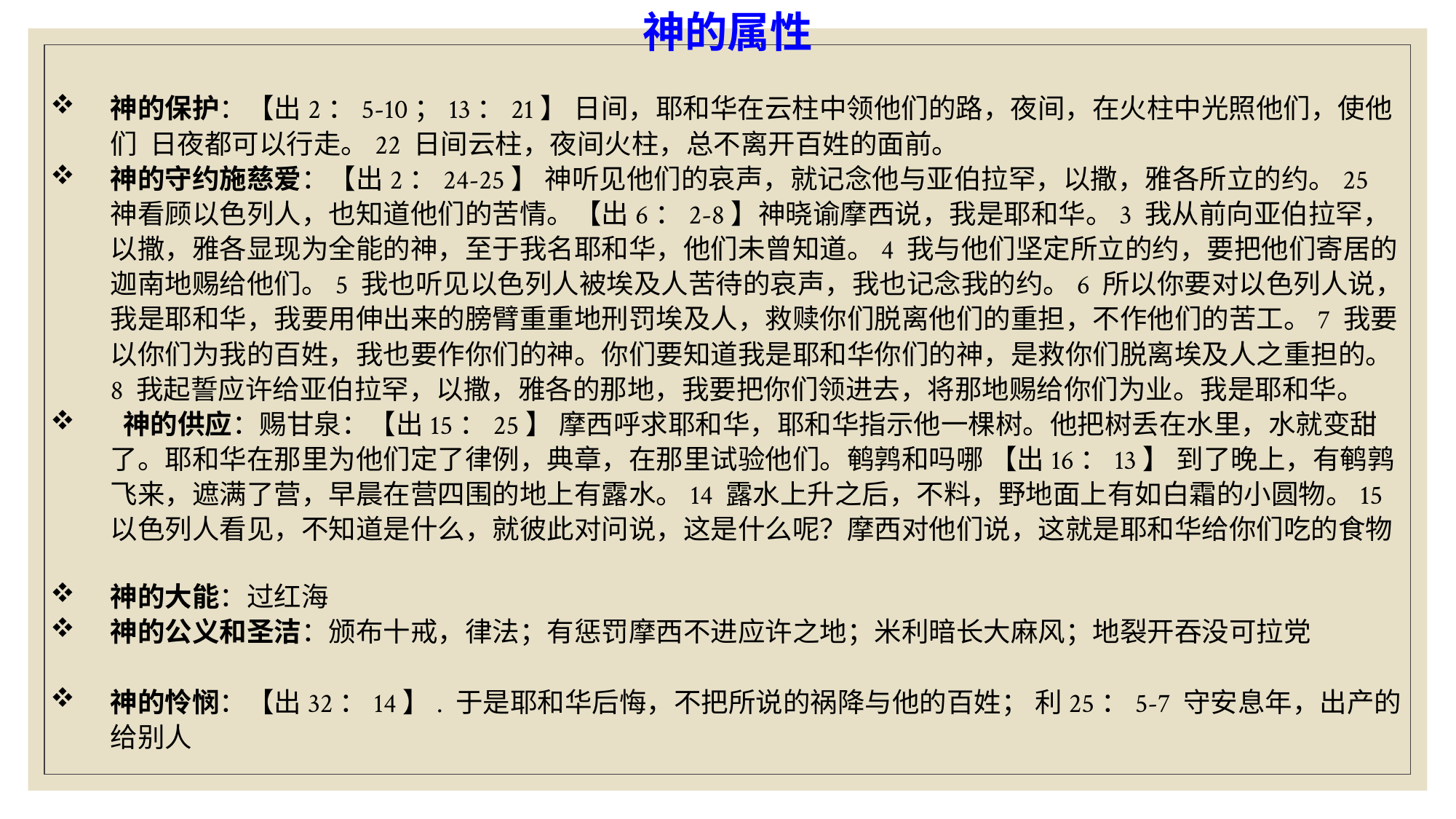

神的属性

神的保护：【出2：5-10；13：21】 日间，耶和华在云柱中领他们的路，夜间，在火柱中光照他们，使他们  日夜都可以行走。22 日间云柱，夜间火柱，总不离开百姓的面前。
神的守约施慈爱：【出2：24-25】 神听见他们的哀声，就记念他与亚伯拉罕，以撒，雅各所立的约。25 神看顾以色列人，也知道他们的苦情。【出6：2-8】神晓谕摩西说，我是耶和华。3 我从前向亚伯拉罕，以撒，雅各显现为全能的神，至于我名耶和华，他们未曾知道。4 我与他们坚定所立的约，要把他们寄居的迦南地赐给他们。5 我也听见以色列人被埃及人苦待的哀声，我也记念我的约。6 所以你要对以色列人说，我是耶和华，我要用伸出来的膀臂重重地刑罚埃及人，救赎你们脱离他们的重担，不作他们的苦工。7 我要以你们为我的百姓，我也要作你们的神。你们要知道我是耶和华你们的神，是救你们脱离埃及人之重担的。8 我起誓应许给亚伯拉罕，以撒，雅各的那地，我要把你们领进去，将那地赐给你们为业。我是耶和华。
 神的供应：赐甘泉：【出15：25】 摩西呼求耶和华，耶和华指示他一棵树。他把树丢在水里，水就变甜了。耶和华在那里为他们定了律例，典章，在那里试验他们。鹌鹑和吗哪 【出16：13】 到了晚上，有鹌鹑飞来，遮满了营，早晨在营四围的地上有露水。14 露水上升之后，不料，野地面上有如白霜的小圆物。15 以色列人看见，不知道是什么，就彼此对问说，这是什么呢？摩西对他们说，这就是耶和华给你们吃的食物

神的大能：过红海
神的公义和圣洁：颁布十戒，律法；有惩罚摩西不进应许之地；米利暗长大麻风；地裂开吞没可拉党

神的怜悯：【出32：14】. 于是耶和华后悔，不把所说的祸降与他的百姓； 利25：5-7 守安息年，出产的给别人